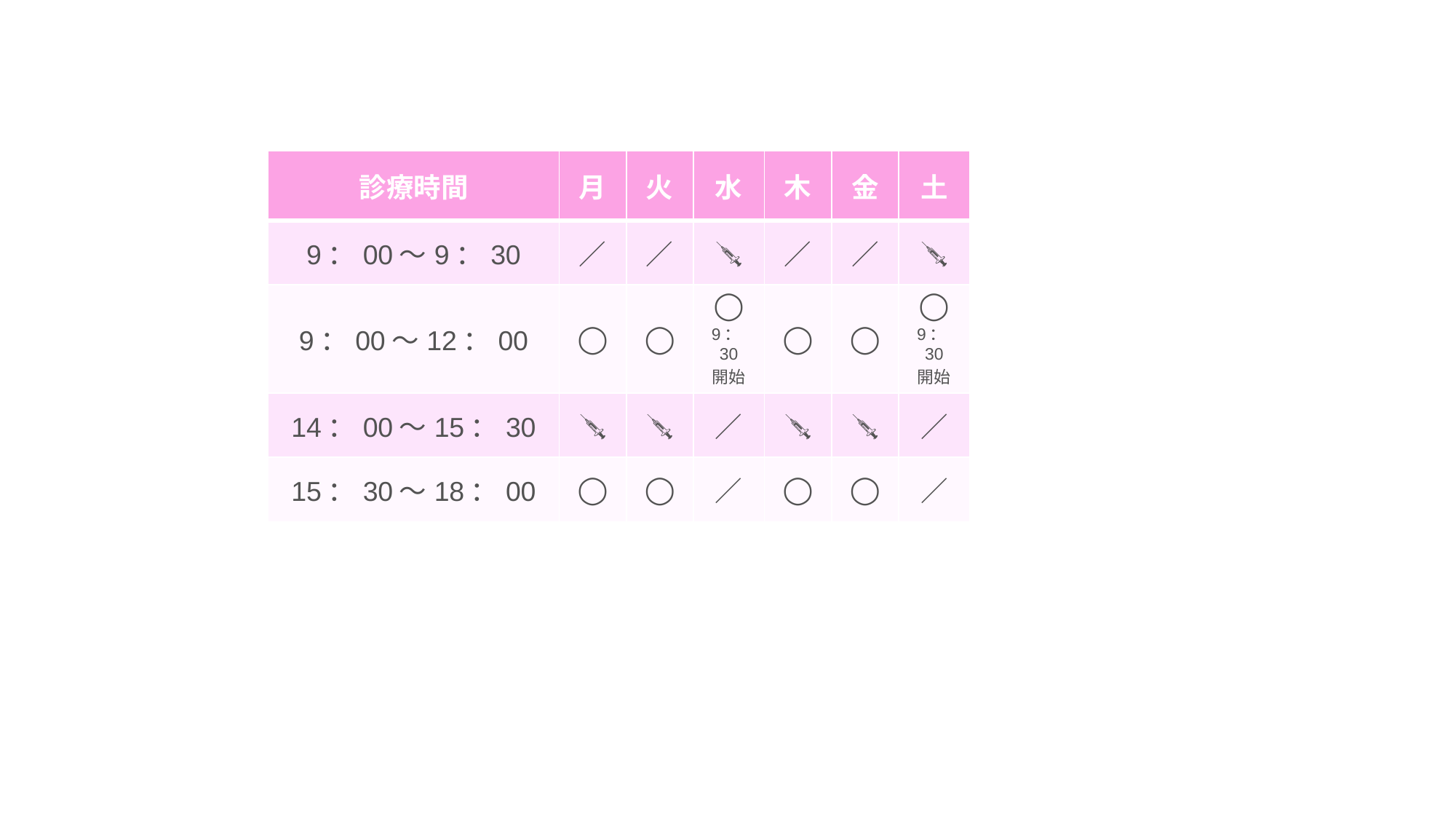

| 診療時間 | 月 | 火 | 水 | 木 | 金 | 土 |
| --- | --- | --- | --- | --- | --- | --- |
| 9：00～9：30 | ／ | ／ | 💉 | ／ | ／ | 💉 |
| 9：00～12：00 | ◯ | ◯ | ◯ 9：30 開始 | ◯ | ◯ | ◯ 9：30 開始 |
| 14：00～15：30 | 💉 | 💉 | ／ | 💉 | 💉 | ／ |
| 15：30～18：00 | ◯ | ◯ | ／ | ◯ | ◯ | ／ |